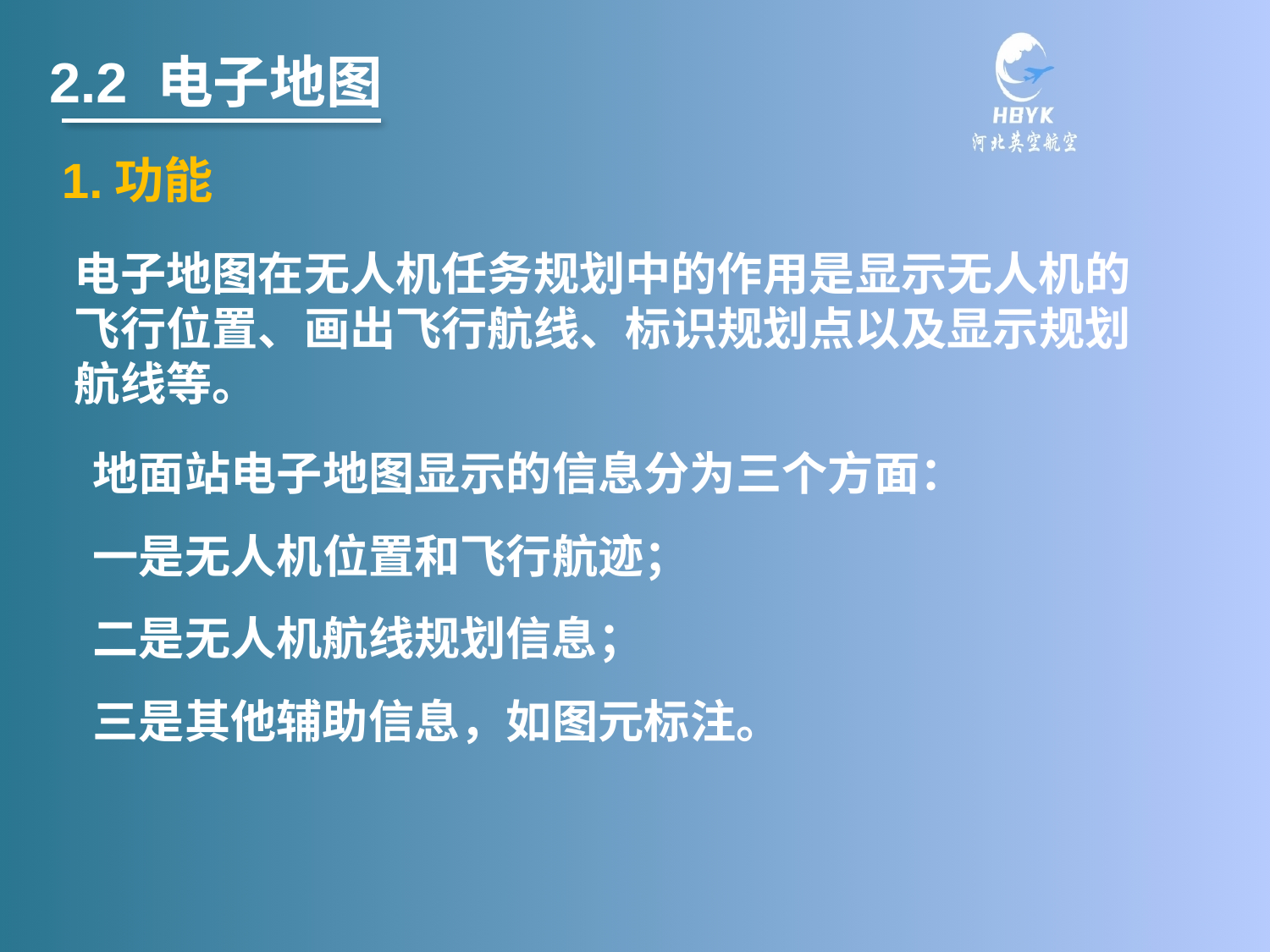

2.2 电子地图

1.功能
电子地图在无人机任务规划中的作用是显示无人机的飞行位置、画出飞行航线、标识规划点以及显示规划航线等。
地面站电子地图显示的信息分为三个方面：
一是无人机位置和飞行航迹；
二是无人机航线规划信息；
三是其他辅助信息，如图元标注。